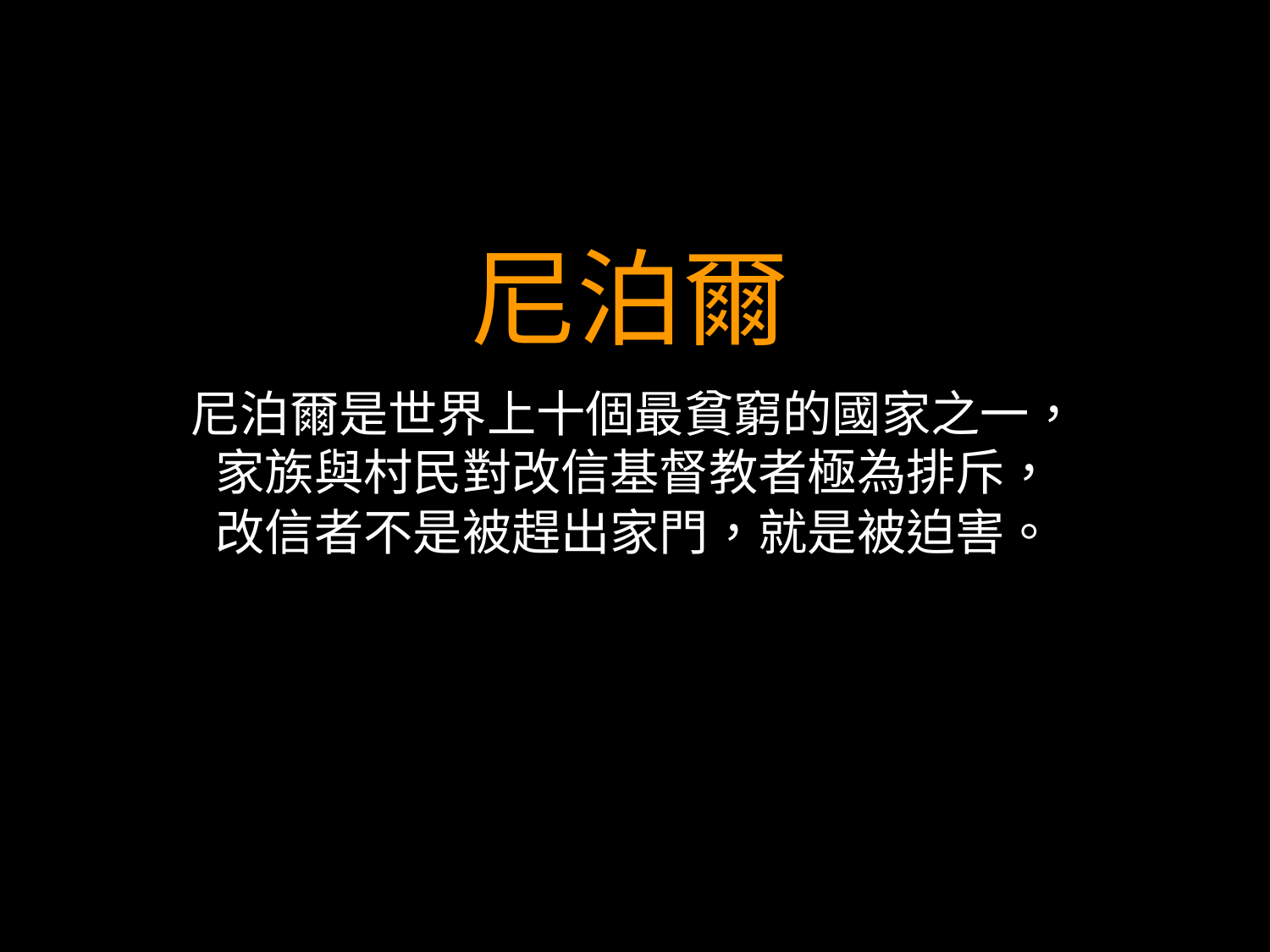

# 尼泊爾
尼泊爾是世界上十個最貧窮的國家之一，
家族與村民對改信基督教者極為排斥，
改信者不是被趕出家門，就是被迫害。